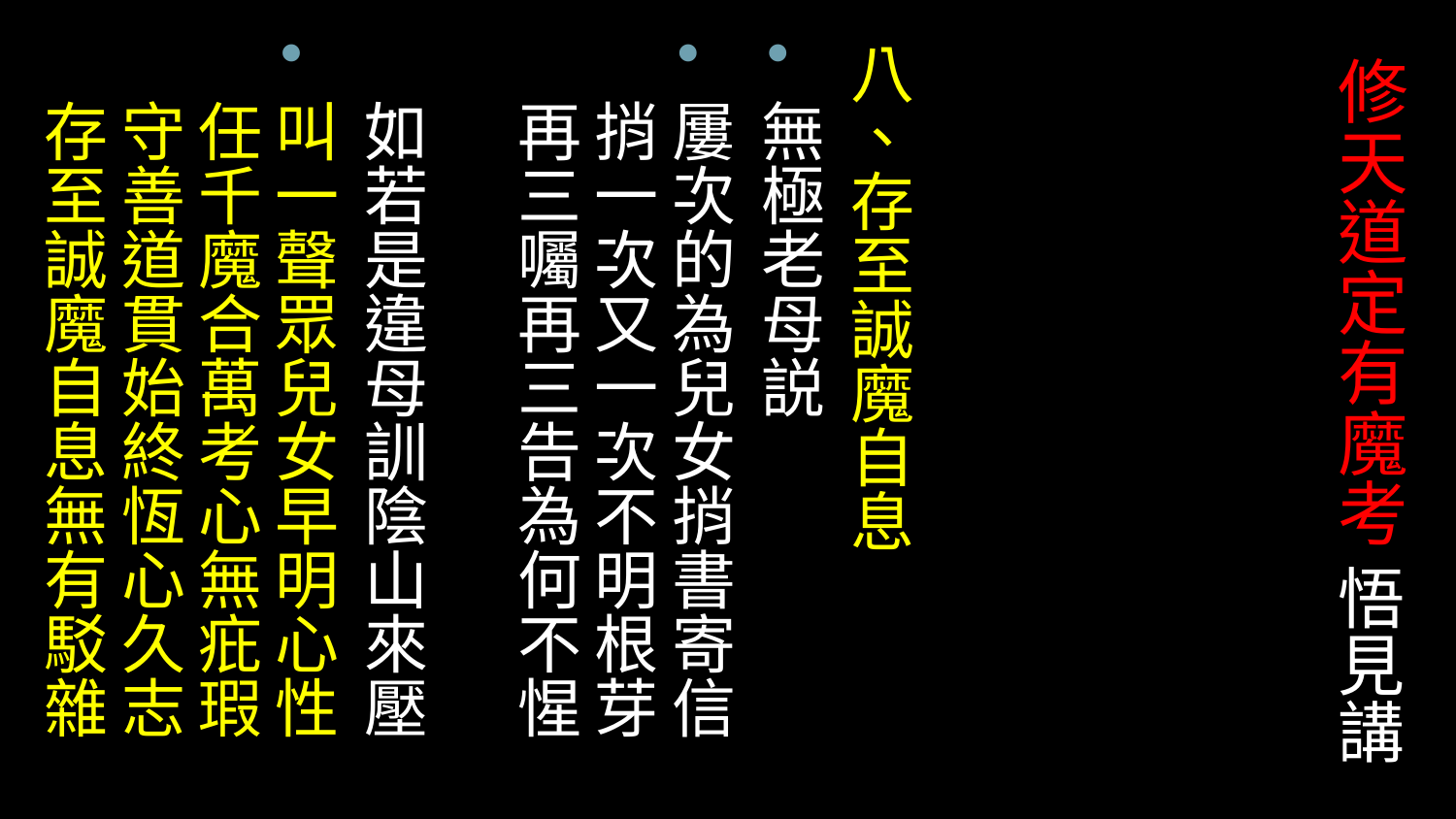

八、存至誠魔自息
無極老母説
屢次的為兒女捎書寄信
捎一次又一次不明根芽
再三囑再三告為何不惺 　
如若是違母訓陰山來壓
叫一聲眾兒女早明心性
任千魔合萬考心無疪瑕
守善道貫始終恆心久志
存至誠魔自息無有駁雜
# 修天道定有魔考 悟見講